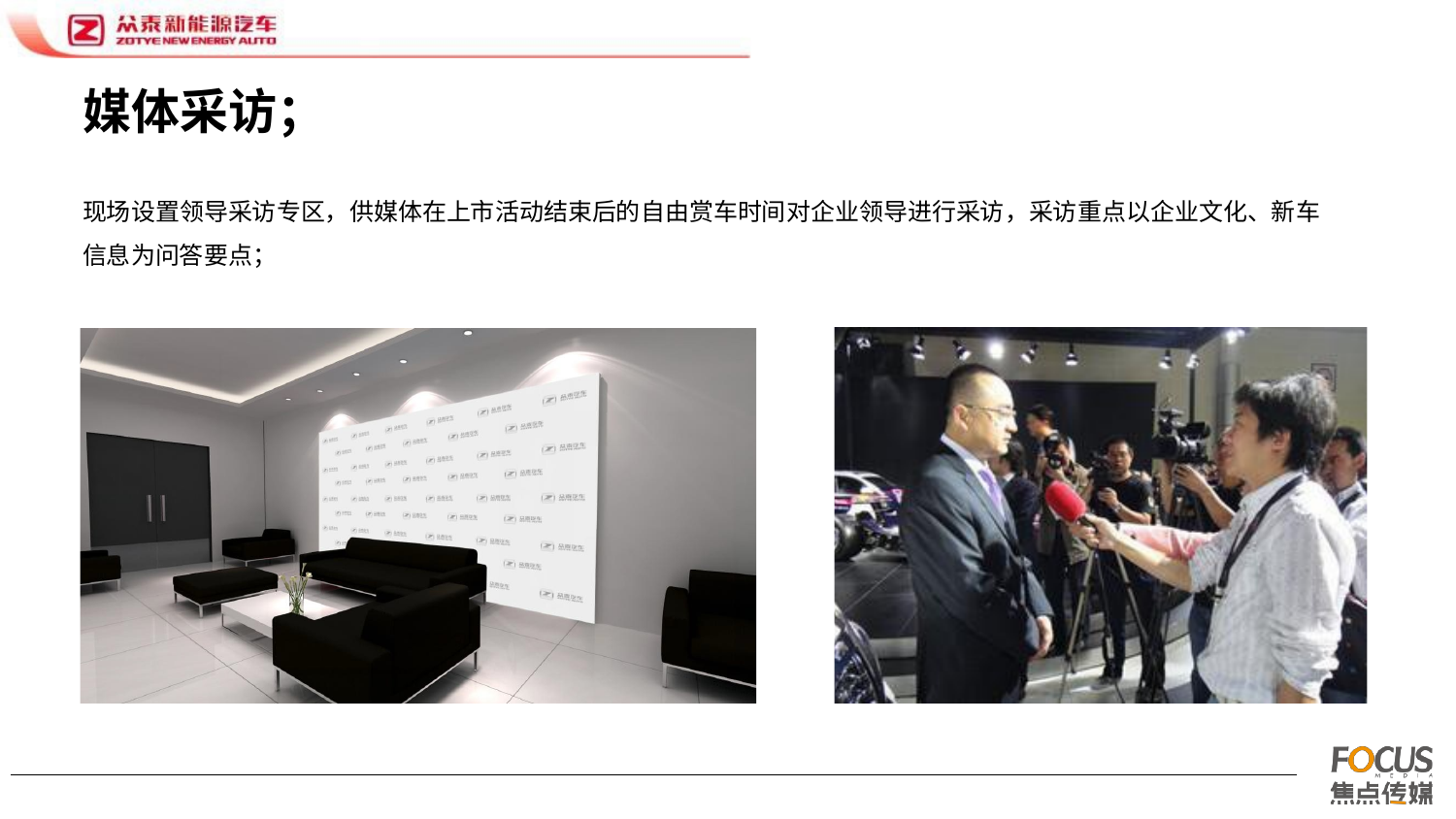

# 媒体采访；
现场设置领导采访专区，供媒体在上市活动结束后的自由赏车时间对企业领导进行采访，采访重点以企业文化、新车
信息为问答要点；